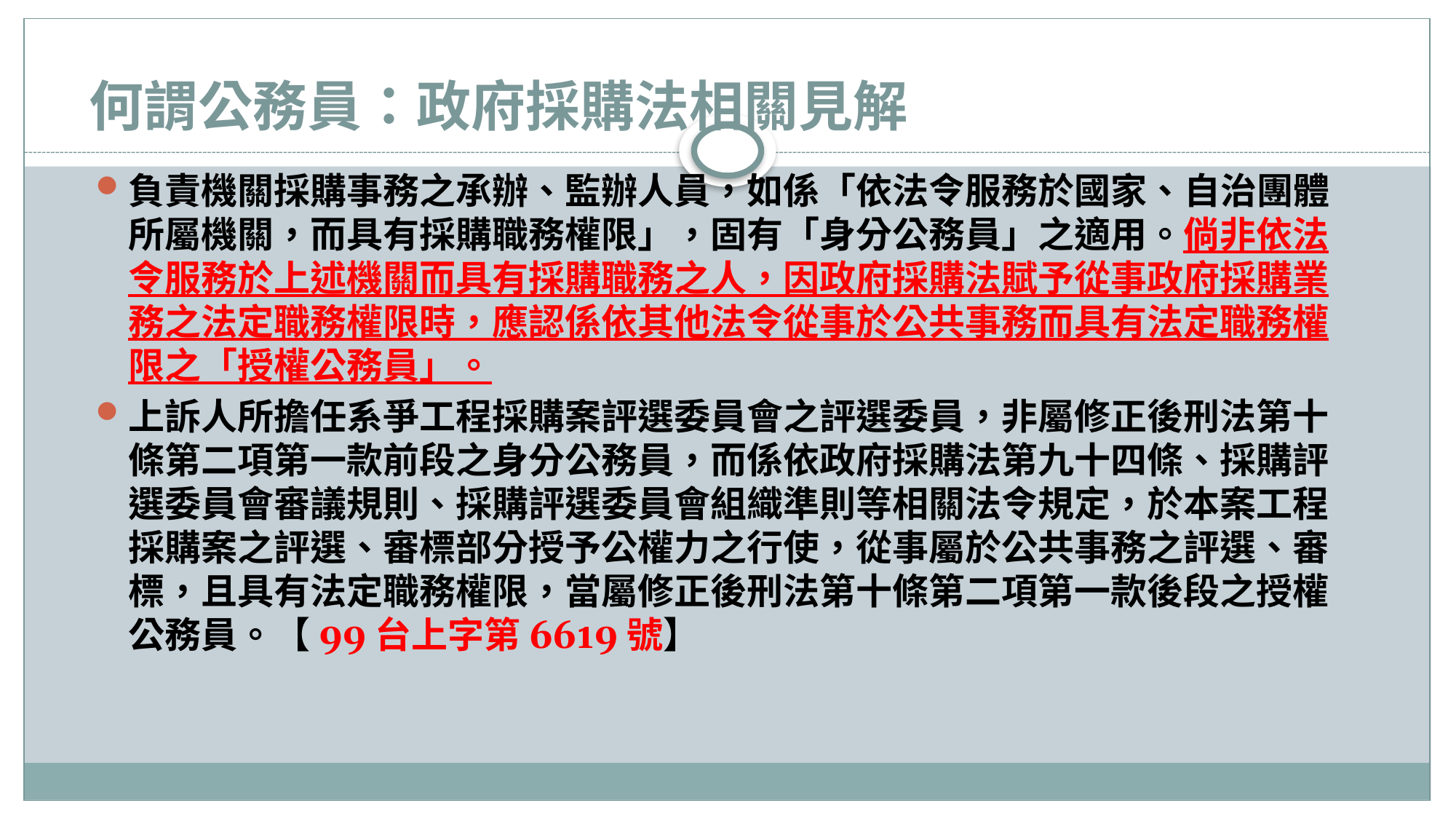

# 何謂公務員：政府採購法相關見解
負責機關採購事務之承辦、監辦人員，如係「依法令服務於國家、自治團體所屬機關，而具有採購職務權限」，固有「身分公務員」之適用。倘非依法令服務於上述機關而具有採購職務之人，因政府採購法賦予從事政府採購業務之法定職務權限時，應認係依其他法令從事於公共事務而具有法定職務權限之「授權公務員」。
上訴人所擔任系爭工程採購案評選委員會之評選委員，非屬修正後刑法第十條第二項第一款前段之身分公務員，而係依政府採購法第九十四條、採購評選委員會審議規則、採購評選委員會組織準則等相關法令規定，於本案工程採購案之評選、審標部分授予公權力之行使，從事屬於公共事務之評選、審標，且具有法定職務權限，當屬修正後刑法第十條第二項第一款後段之授權公務員。【99台上字第6619號】